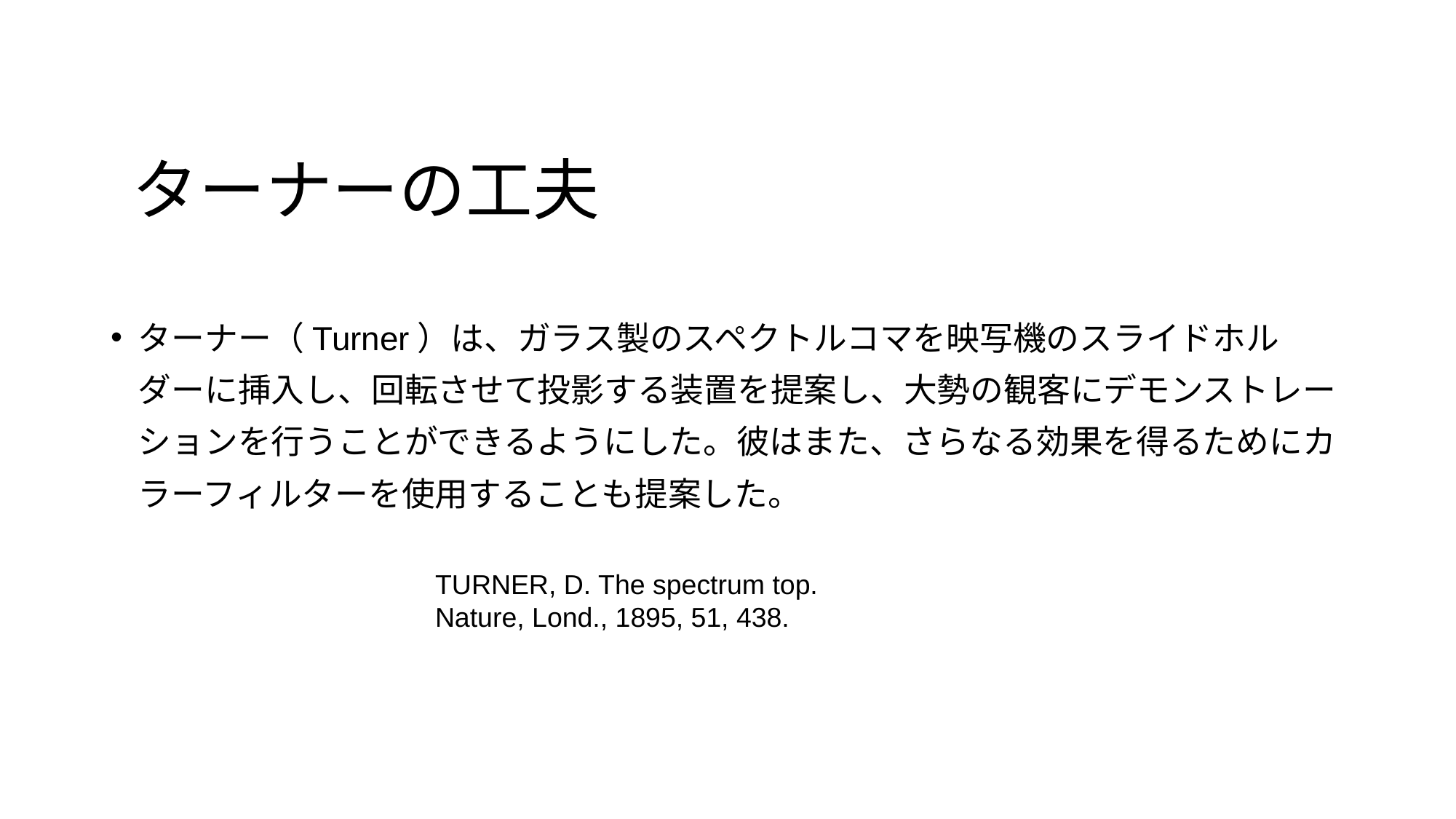

# ターナーの工夫
ターナー（Turner）は、ガラス製のスペクトルコマを映写機のスライドホルダーに挿入し、回転させて投影する装置を提案し、大勢の観客にデモンストレーションを行うことができるようにした。彼はまた、さらなる効果を得るためにカラーフィルターを使用することも提案した。
TURNER, D. The spectrum top.
Nature, Lond., 1895, 51, 438.